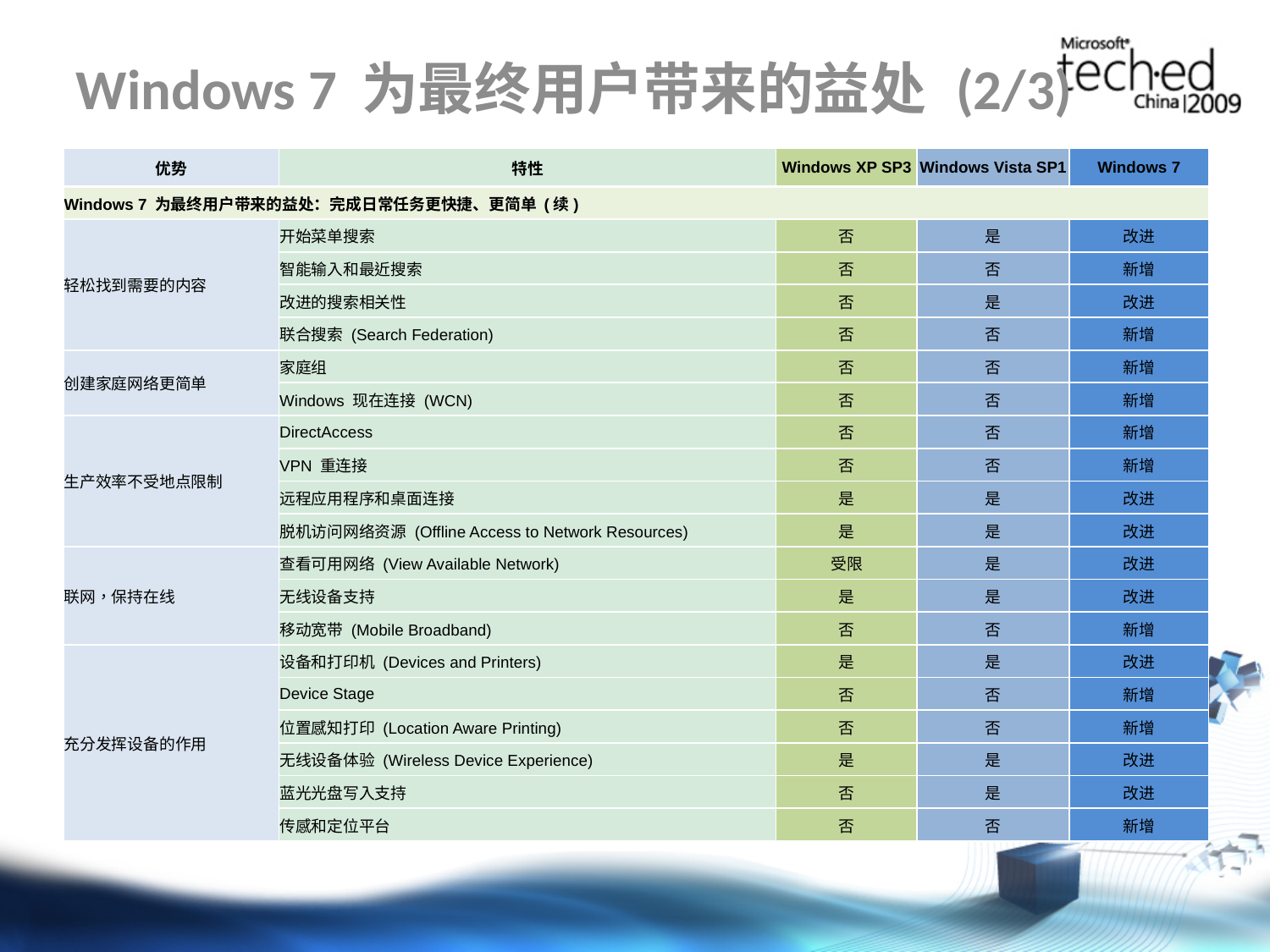

# Windows 7 为最终用户带来的益处 (2/3)
| 优势 | 特性 | Windows XP SP3 | Windows Vista SP1 | Windows 7 |
| --- | --- | --- | --- | --- |
| Windows 7 为最终用户带来的益处：完成日常任务更快捷、更简单 (续) |  |  |  |  |
| 轻松找到需要的内容 | 开始菜单搜索 | 否 | 是 | 改进 |
|  | 智能输入和最近搜索 | 否 | 否 | 新增 |
|  | 改进的搜索相关性 | 否 | 是 | 改进 |
|  | 联合搜索 (Search Federation) | 否 | 否 | 新增 |
| 创建家庭网络更简单 | 家庭组 | 否 | 否 | 新增 |
|  | Windows 现在连接 (WCN) | 否 | 否 | 新增 |
| 生产效率不受地点限制 | DirectAccess | 否 | 否 | 新增 |
|  | VPN 重连接 | 否 | 否 | 新增 |
|  | 远程应用程序和桌面连接 | 是 | 是 | 改进 |
|  | 脱机访问网络资源 (Offline Access to Network Resources) | 是 | 是 | 改进 |
| 联网，保持在线 | 查看可用网络 (View Available Network) | 受限 | 是 | 改进 |
|  | 无线设备支持 | 是 | 是 | 改进 |
|  | 移动宽带 (Mobile Broadband) | 否 | 否 | 新增 |
| 充分发挥设备的作用 | 设备和打印机 (Devices and Printers) | 是 | 是 | 改进 |
|  | Device Stage | 否 | 否 | 新增 |
|  | 位置感知打印 (Location Aware Printing) | 否 | 否 | 新增 |
|  | 无线设备体验 (Wireless Device Experience) | 是 | 是 | 改进 |
|  | 蓝光光盘写入支持 | 否 | 是 | 改进 |
|  | 传感和定位平台 | 否 | 否 | 新增 |